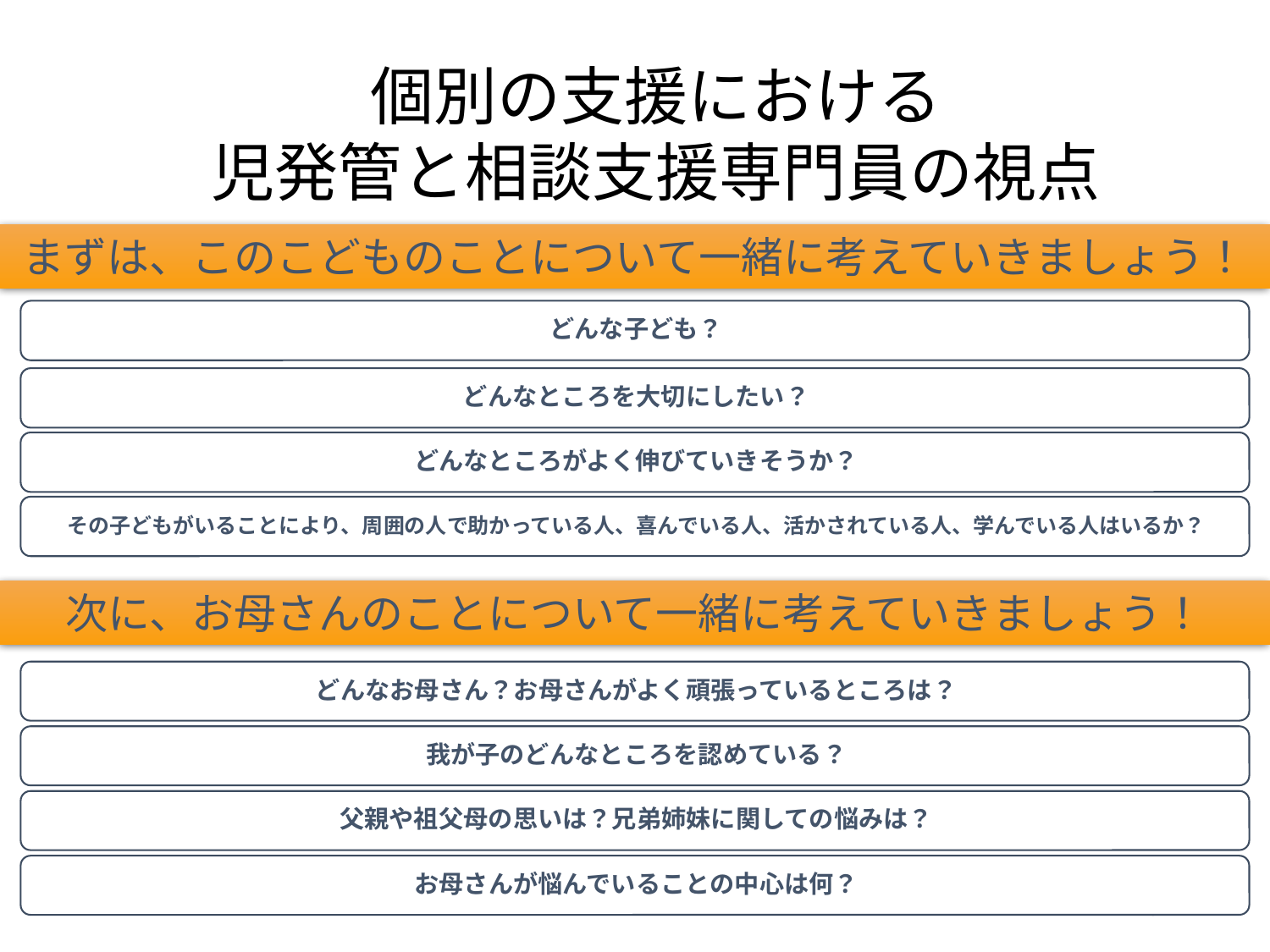

個別の支援における
児発管と相談支援専門員の視点
まずは、このこどものことについて一緒に考えていきましょう！
どんな子ども？
どんなところを大切にしたい？
どんなところがよく伸びていきそうか？
その子どもがいることにより、周囲の人で助かっている人、喜んでいる人、活かされている人、学んでいる人はいるか？
次に、お母さんのことについて一緒に考えていきましょう！
どんなお母さん？お母さんがよく頑張っているところは？
我が子のどんなところを認めている？
父親や祖父母の思いは？兄弟姉妹に関しての悩みは？
お母さんが悩んでいることの中心は何？
57